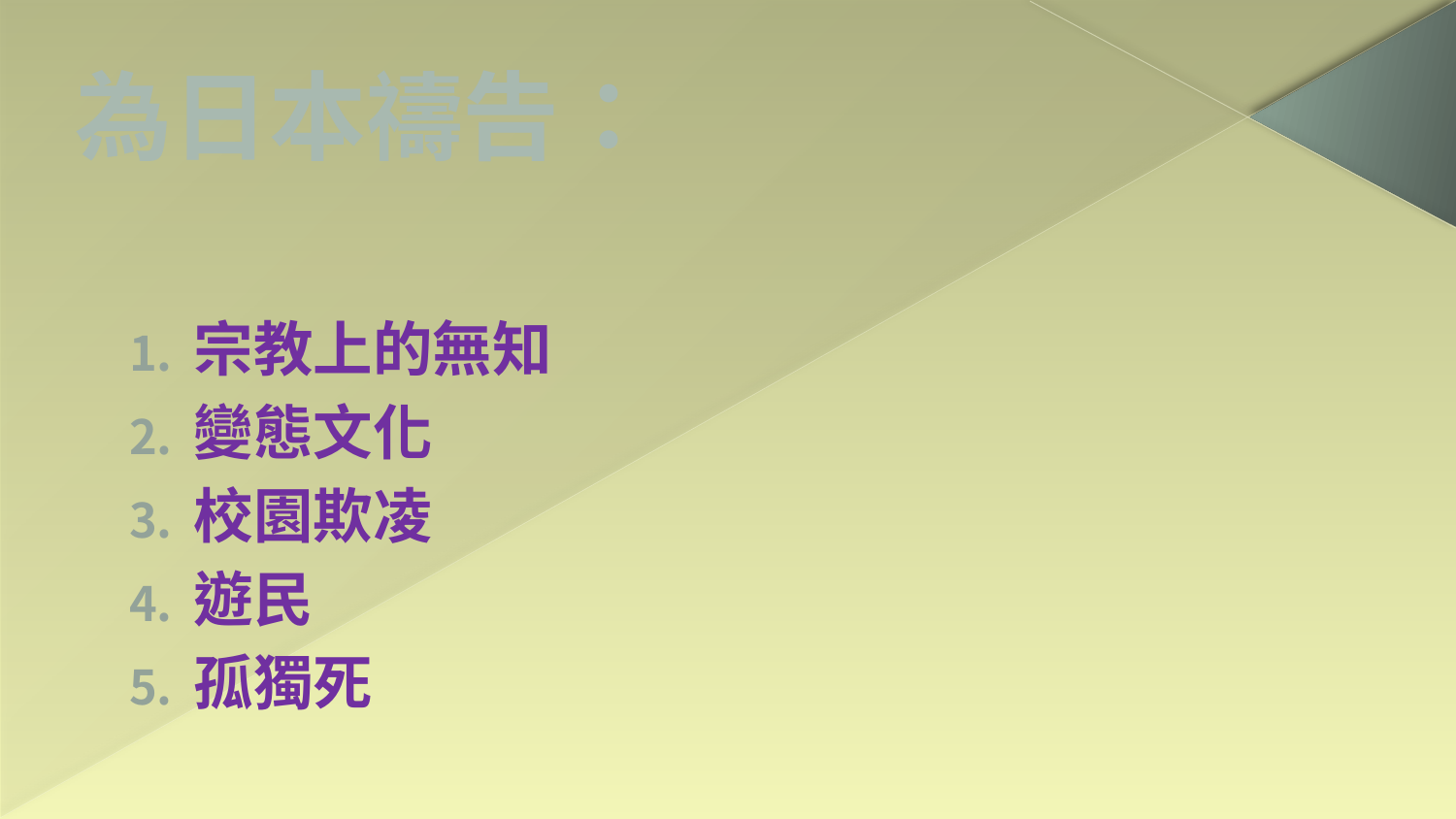

# 為日本禱告：
宗教上的無知
變態文化
校園欺凌
遊民
孤獨死